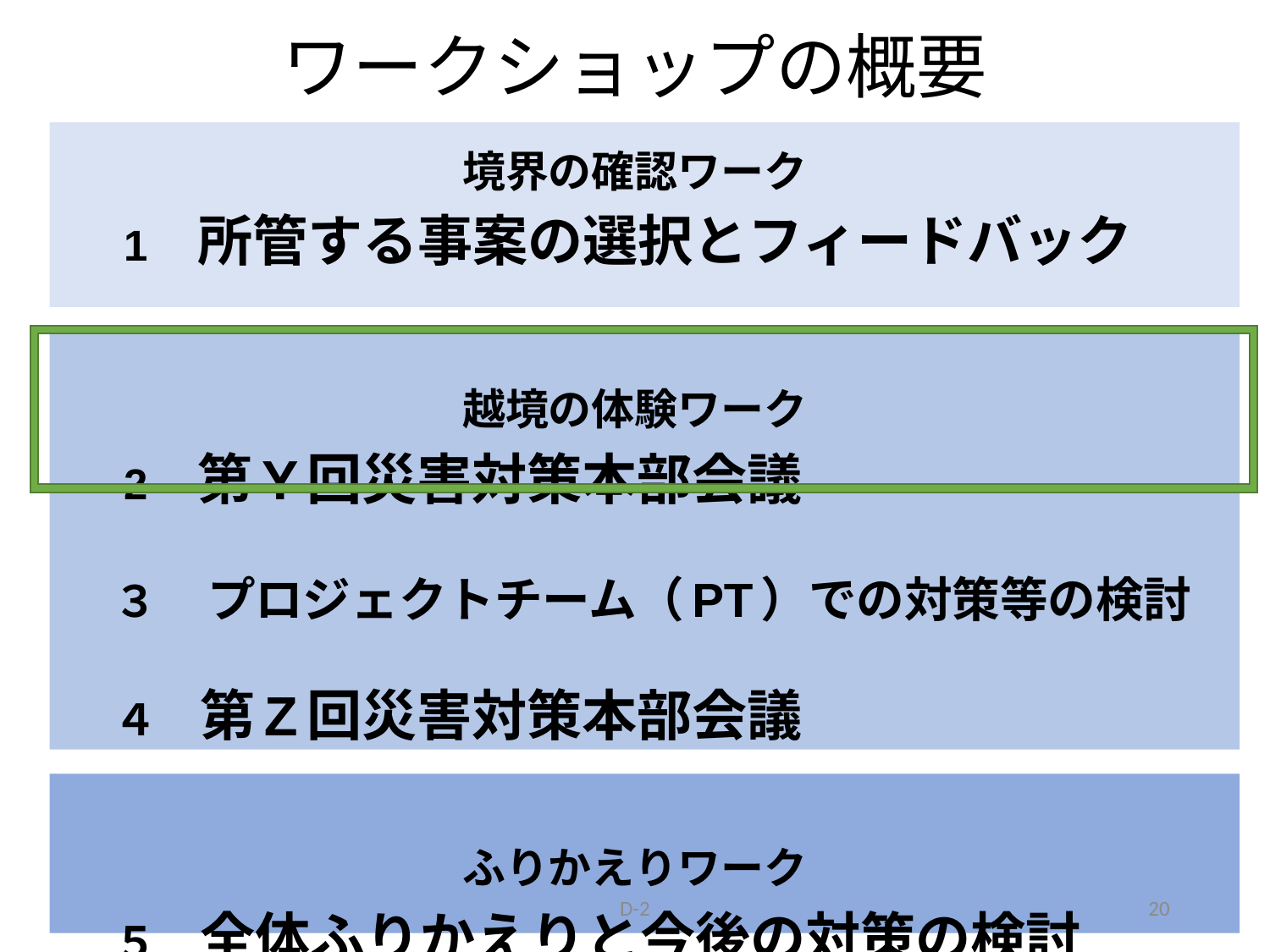

# ワークショップの概要

境界の確認ワーク
　1　所管する事案の選択とフィードバック

越境の体験ワーク
　2　第Y回災害対策本部会議

　３　プロジェクトチーム（PT）での対策等の検討

　４　第Z回災害対策本部会議

ふりかえりワーク
　５　全体ふりかえりと今後の対策の検討

D-2
20